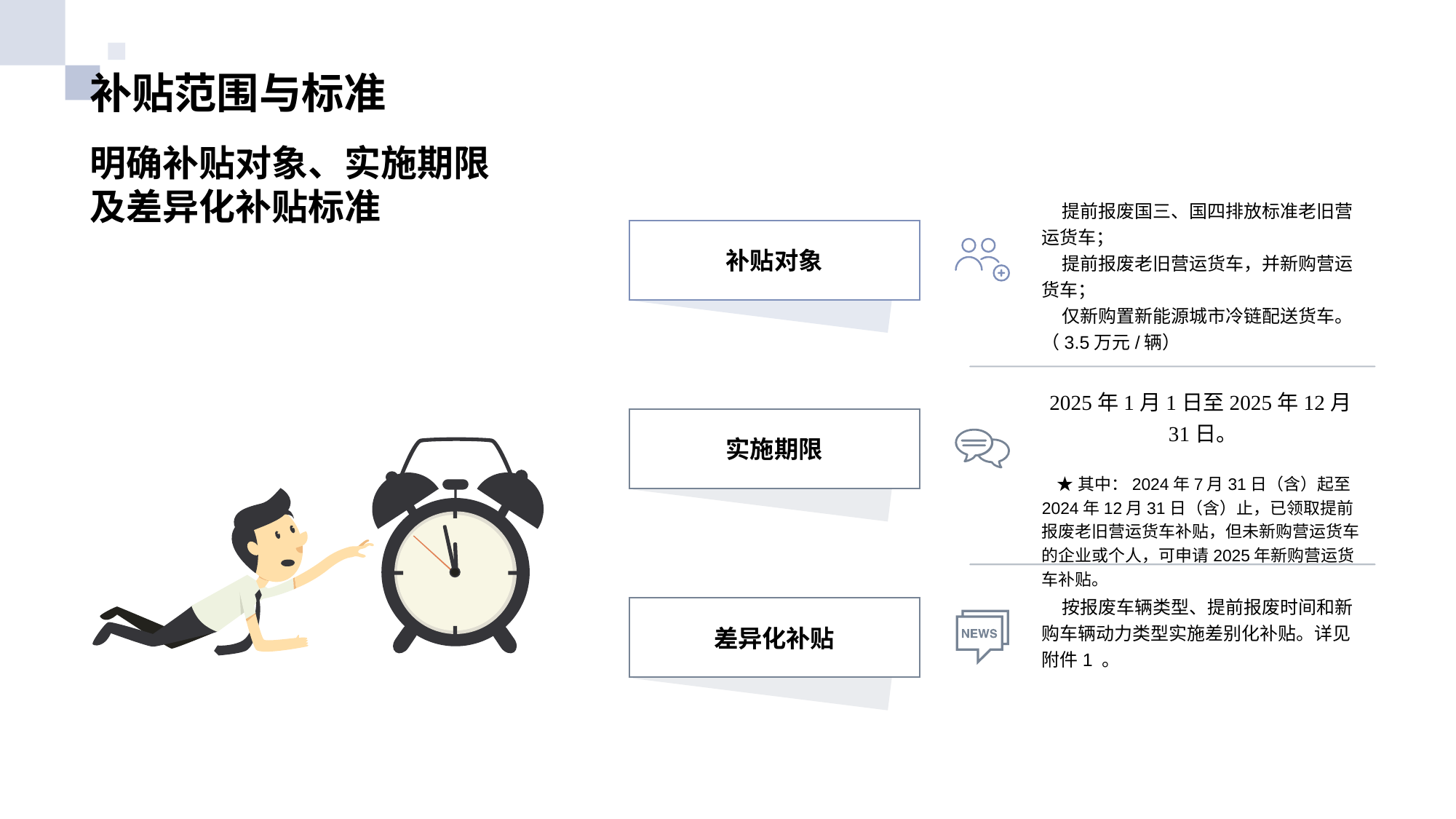

# 补贴范围与标准
明确补贴对象、实施期限及差异化补贴标准

    提前报废国三、国四排放标准老旧营运货车；
    提前报废老旧营运货车，并新购营运货车；
    仅新购置新能源城市冷链配送货车。（3.5万元/辆）
补贴对象

2025年1月1日至2025年12月31日。

    ★其中：2024年7月31日（含）起至2024年12月31日（含）止，已领取提前报废老旧营运货车补贴，但未新购营运货车的企业或个人，可申请2025年新购营运货车补贴。

实施期限

    按报废车辆类型、提前报废时间和新购车辆动力类型实施差别化补贴。详见附件1 。
差异化补贴